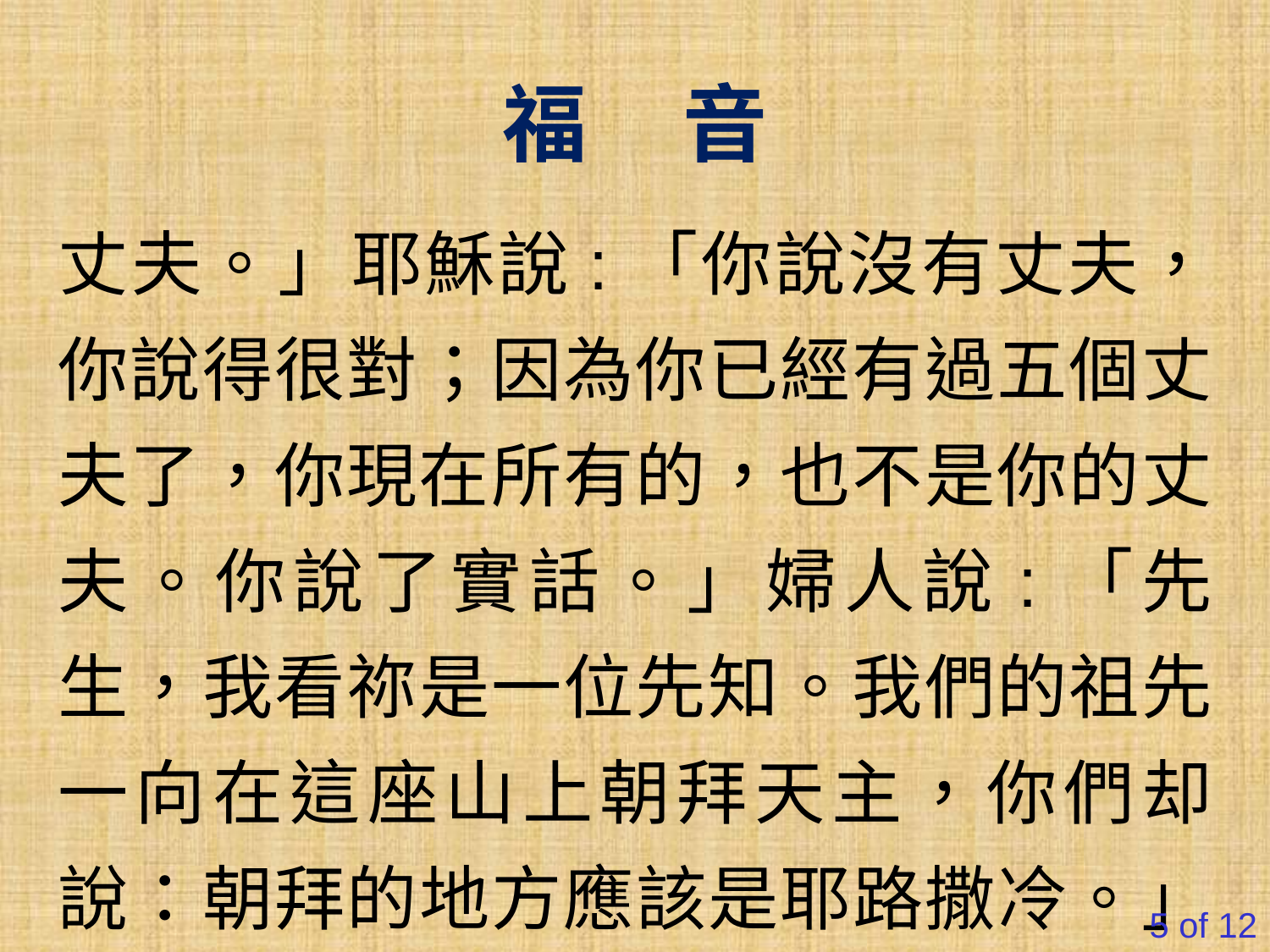

福     音

丈夫。」耶穌說:「你說沒有丈夫，你說得很對；因為你已經有過五個丈夫了，你現在所有的，也不是你的丈夫。你說了實話。」婦人說:「先生，我看祢是一位先知。我們的祖先一向在這座山上朝拜天主，你們却說：朝拜的地方應該是耶路撒冷。」耶穌回答說:
5 of 12